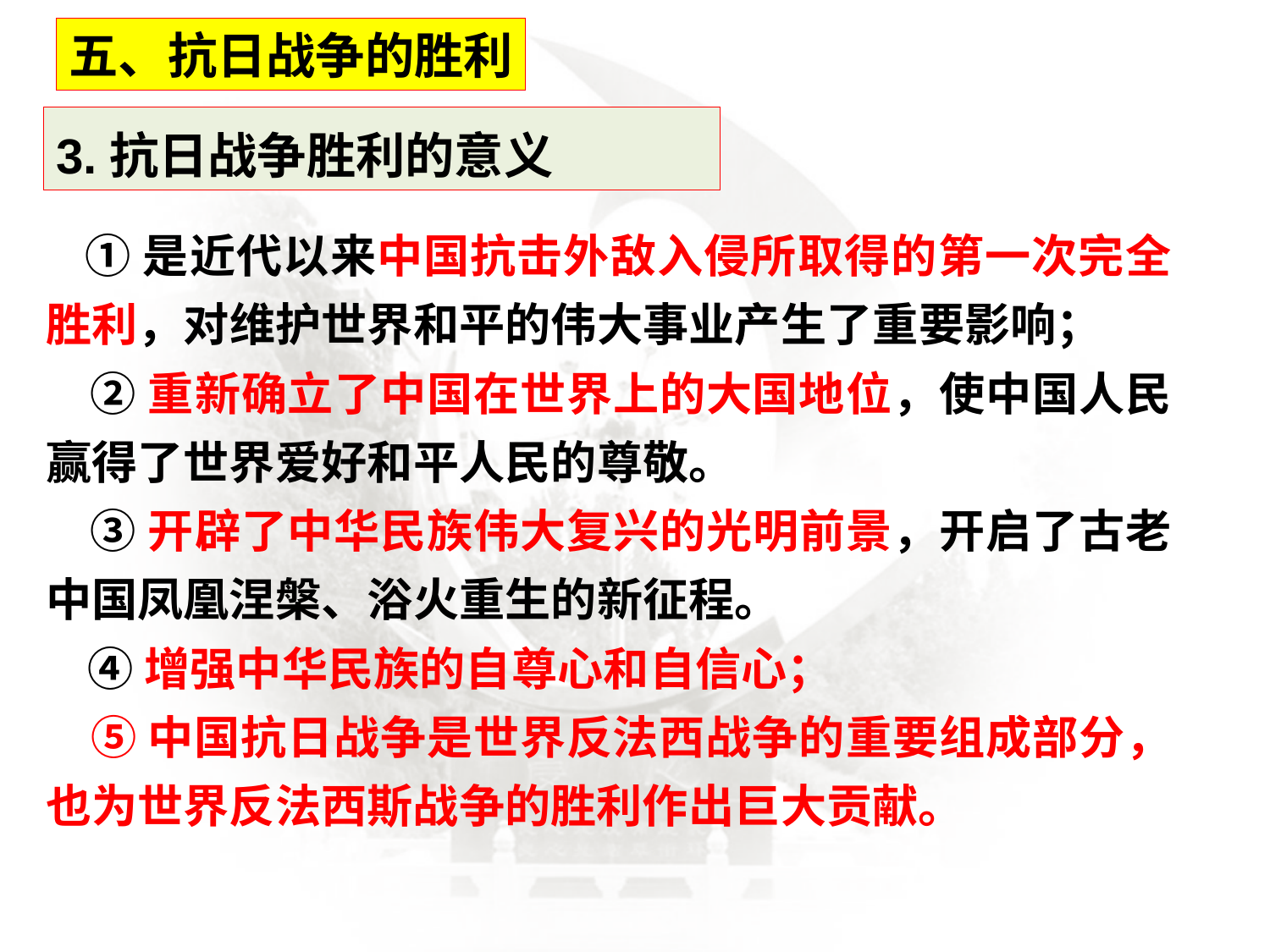

五、抗日战争的胜利
3.抗日战争胜利的意义
    ①是近代以来中国抗击外敌入侵所取得的第一次完全胜利，对维护世界和平的伟大事业产生了重要影响；
    ②重新确立了中国在世界上的大国地位，使中国人民赢得了世界爱好和平人民的尊敬。
    ③开辟了中华民族伟大复兴的光明前景，开启了古老中国凤凰涅槃、浴火重生的新征程。
    ④增强中华民族的自尊心和自信心；
    ⑤中国抗日战争是世界反法西战争的重要组成部分，也为世界反法西斯战争的胜利作出巨大贡献。